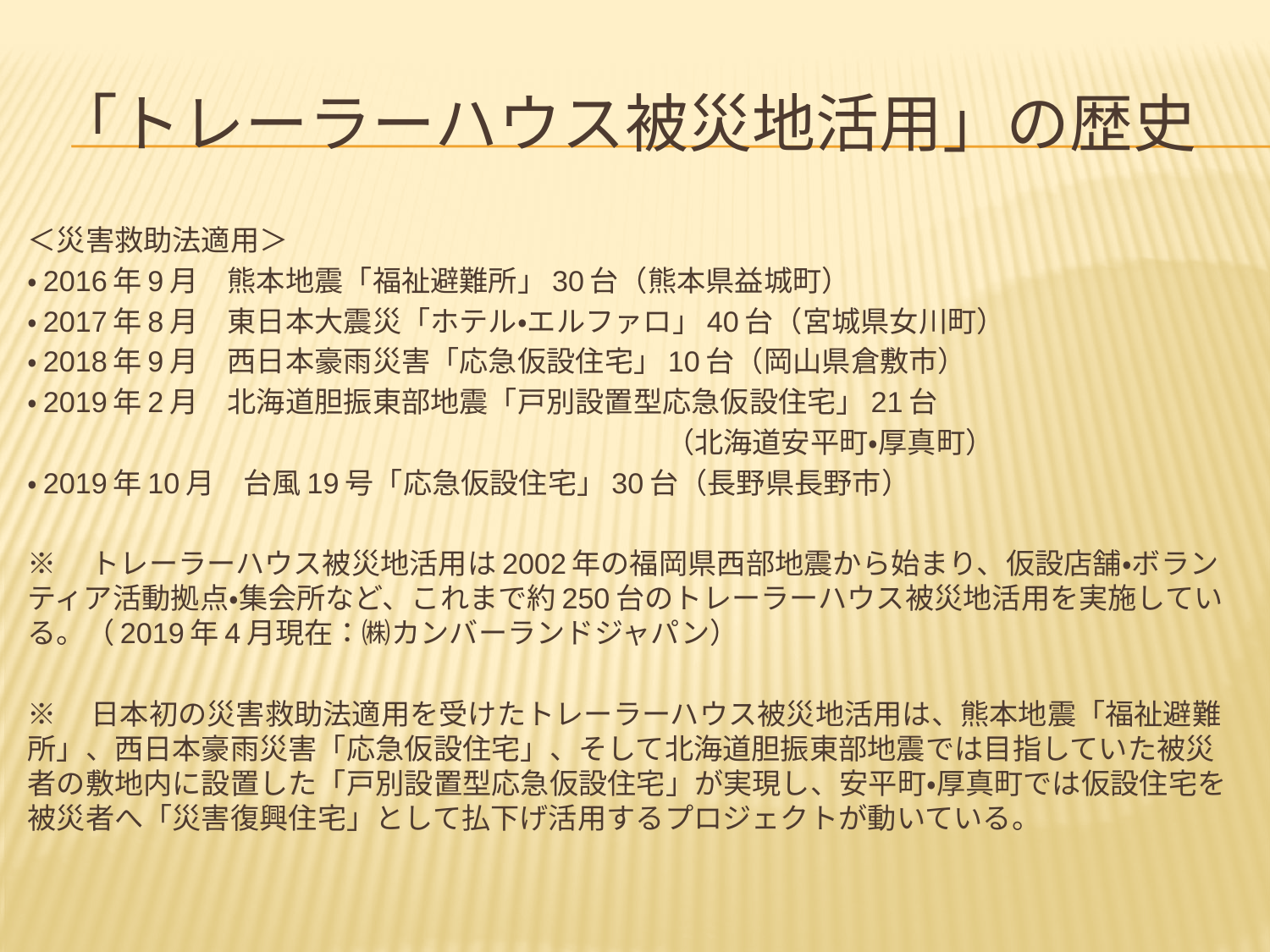

# 「トレーラーハウス被災地活用」の歴史
＜災害救助法適用＞
・2016年9月　熊本地震「福祉避難所」30台（熊本県益城町）
・2017年8月　東日本大震災「ホテル・エルファロ」40台（宮城県女川町）
・2018年9月　西日本豪雨災害「応急仮設住宅」10台（岡山県倉敷市）
・2019年2月　北海道胆振東部地震「戸別設置型応急仮設住宅」21台
　　　　　　　　　　　　　　　　　　　　　　（北海道安平町・厚真町）
・2019年10月　台風19号「応急仮設住宅」30台（長野県長野市）

※　トレーラーハウス被災地活用は2002年の福岡県西部地震から始まり、仮設店舗・ボランティア活動拠点・集会所など、これまで約250台のトレーラーハウス被災地活用を実施している。（2019年4月現在：㈱カンバーランドジャパン）

※　日本初の災害救助法適用を受けたトレーラーハウス被災地活用は、熊本地震「福祉避難所」、西日本豪雨災害「応急仮設住宅」、そして北海道胆振東部地震では目指していた被災者の敷地内に設置した「戸別設置型応急仮設住宅」が実現し、安平町・厚真町では仮設住宅を被災者へ「災害復興住宅」として払下げ活用するプロジェクトが動いている。